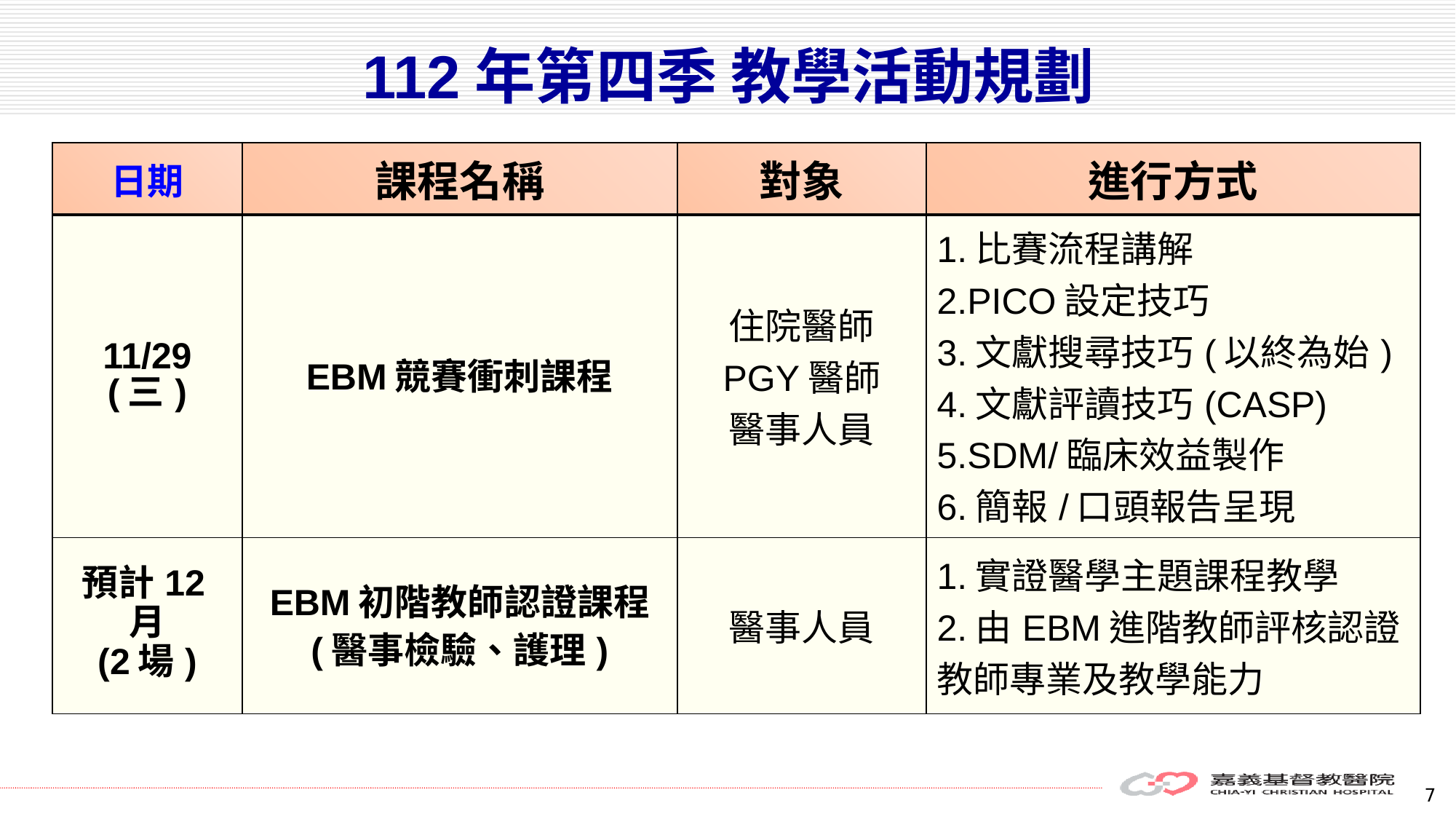

112年第四季 教學活動規劃
| 日期 | 課程名稱 | 對象 | 進行方式 |
| --- | --- | --- | --- |
| 11/29(三) | EBM競賽衝刺課程 | 住院醫師 PGY醫師 醫事人員 | 1.比賽流程講解 2.PICO設定技巧 3.文獻搜尋技巧(以終為始) 4.文獻評讀技巧(CASP) 5.SDM/臨床效益製作 6.簡報/口頭報告呈現 |
| 預計12月 (2場) | EBM初階教師認證課程 (醫事檢驗、護理) | 醫事人員 | 1.實證醫學主題課程教學 2.由EBM進階教師評核認證教師專業及教學能力 |
7